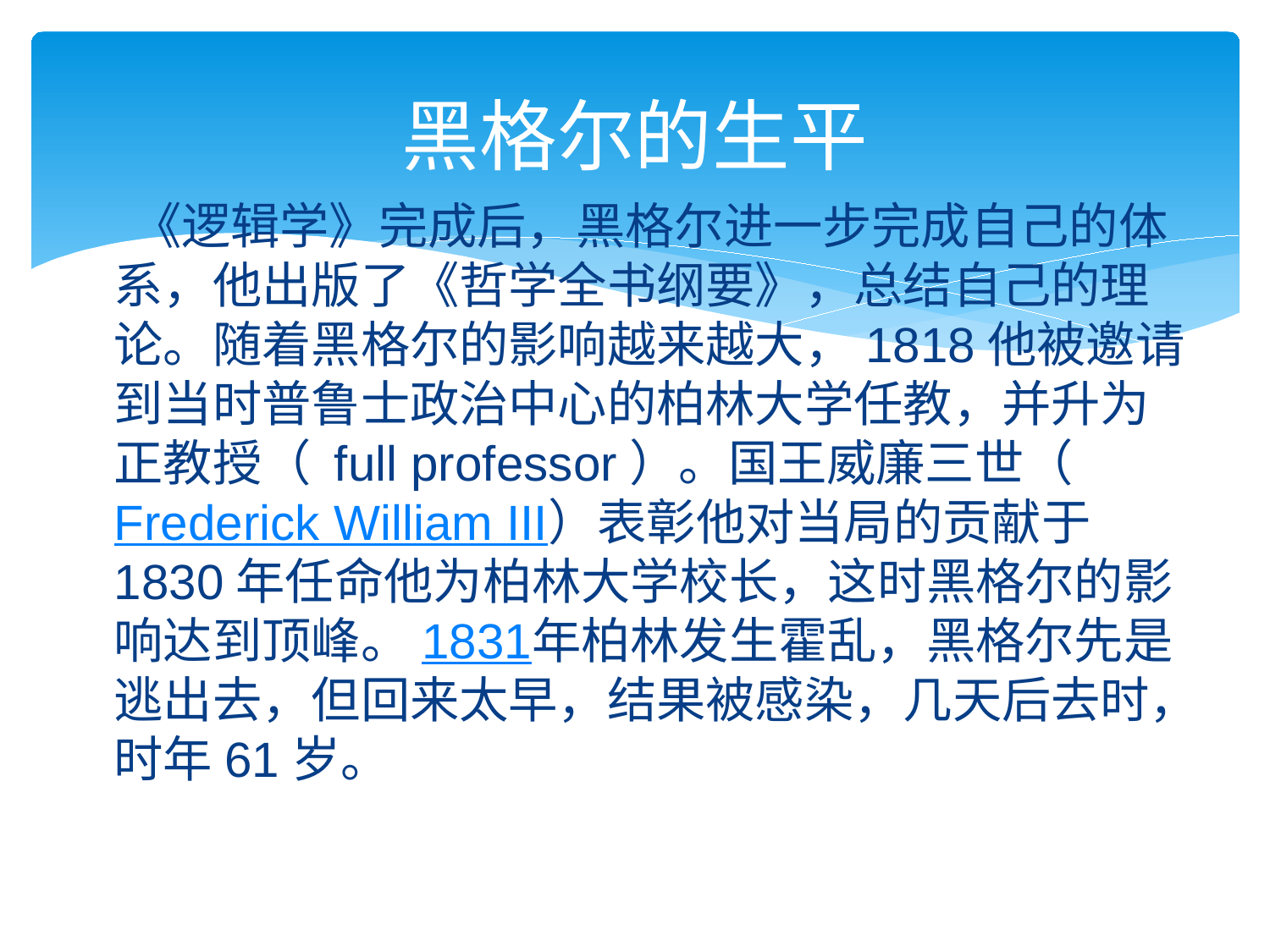

# 黑格尔的生平
    《逻辑学》完成后，黑格尔进一步完成自己的体系，他出版了《哲学全书纲要》，总结自己的理论。随着黑格尔的影响越来越大，1818他被邀请到当时普鲁士政治中心的柏林大学任教，并升为正教授（ full professor）。国王威廉三世（Frederick William III）表彰他对当局的贡献于1830年任命他为柏林大学校长，这时黑格尔的影响达到顶峰。1831年柏林发生霍乱，黑格尔先是逃出去，但回来太早，结果被感染，几天后去时，时年61岁。